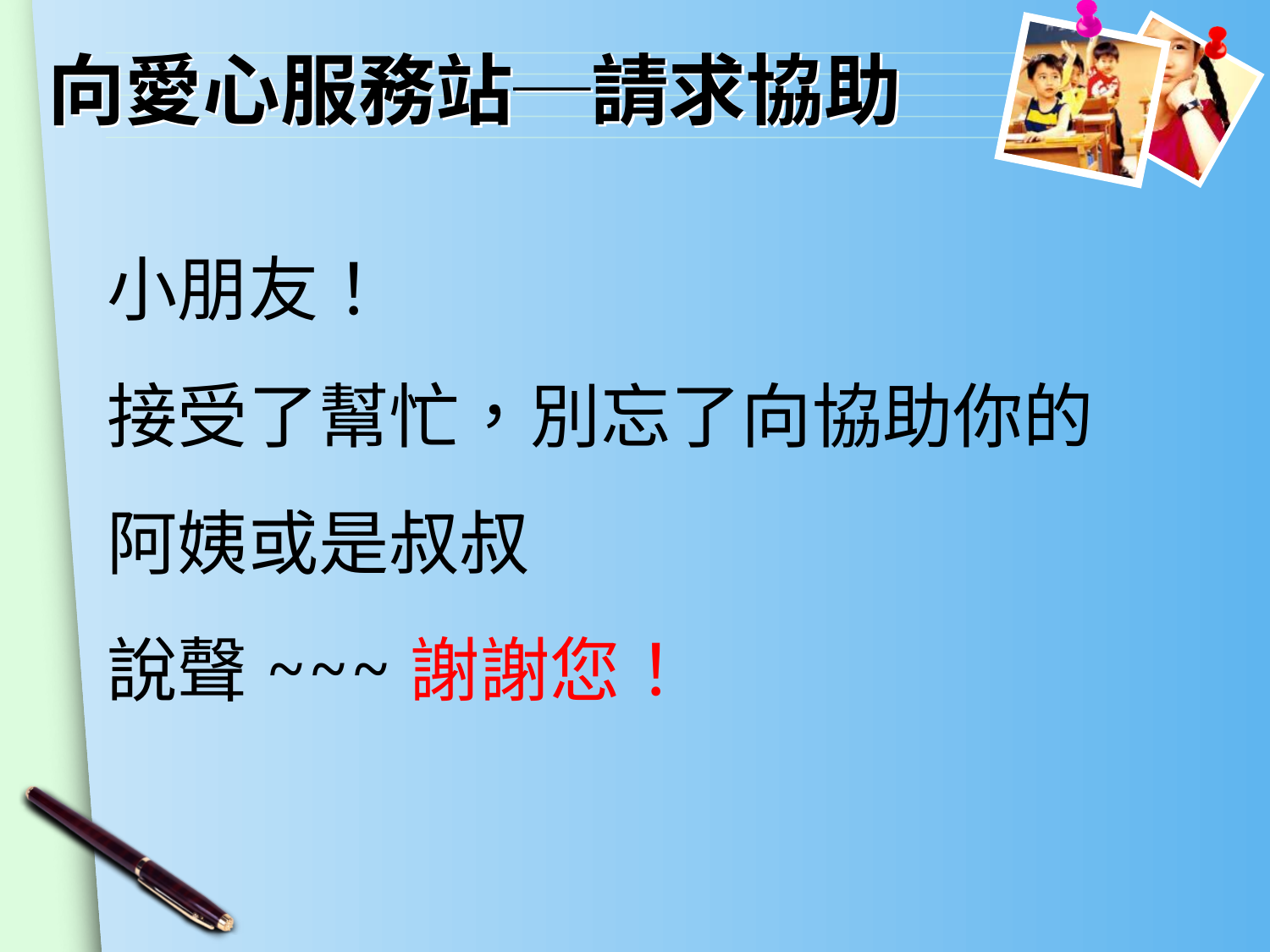

# 向愛心服務站─請求協助
小朋友！
接受了幫忙，別忘了向協助你的阿姨或是叔叔
說聲~~~謝謝您！